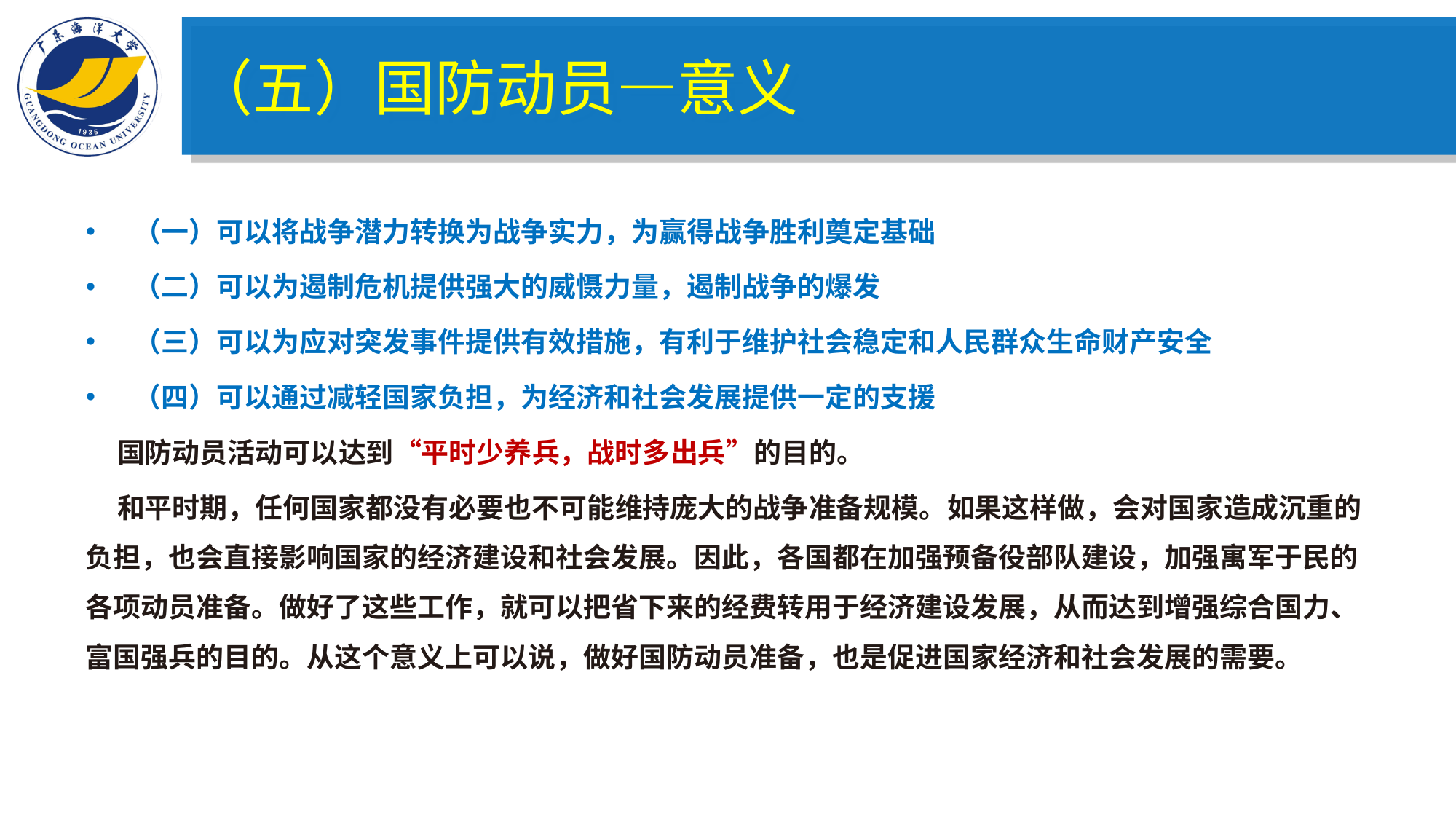

（五）国防动员—意义
（一）可以将战争潜力转换为战争实力，为赢得战争胜利奠定基础
（二）可以为遏制危机提供强大的威慑力量，遏制战争的爆发
（三）可以为应对突发事件提供有效措施，有利于维护社会稳定和人民群众生命财产安全
（四）可以通过减轻国家负担，为经济和社会发展提供一定的支援
    国防动员活动可以达到“平时少养兵，战时多出兵”的目的。
    和平时期，任何国家都没有必要也不可能维持庞大的战争准备规模。如果这样做，会对国家造成沉重的负担，也会直接影响国家的经济建设和社会发展。因此，各国都在加强预备役部队建设，加强寓军于民的各项动员准备。做好了这些工作，就可以把省下来的经费转用于经济建设发展，从而达到增强综合国力、富国强兵的目的。从这个意义上可以说，做好国防动员准备，也是促进国家经济和社会发展的需要。